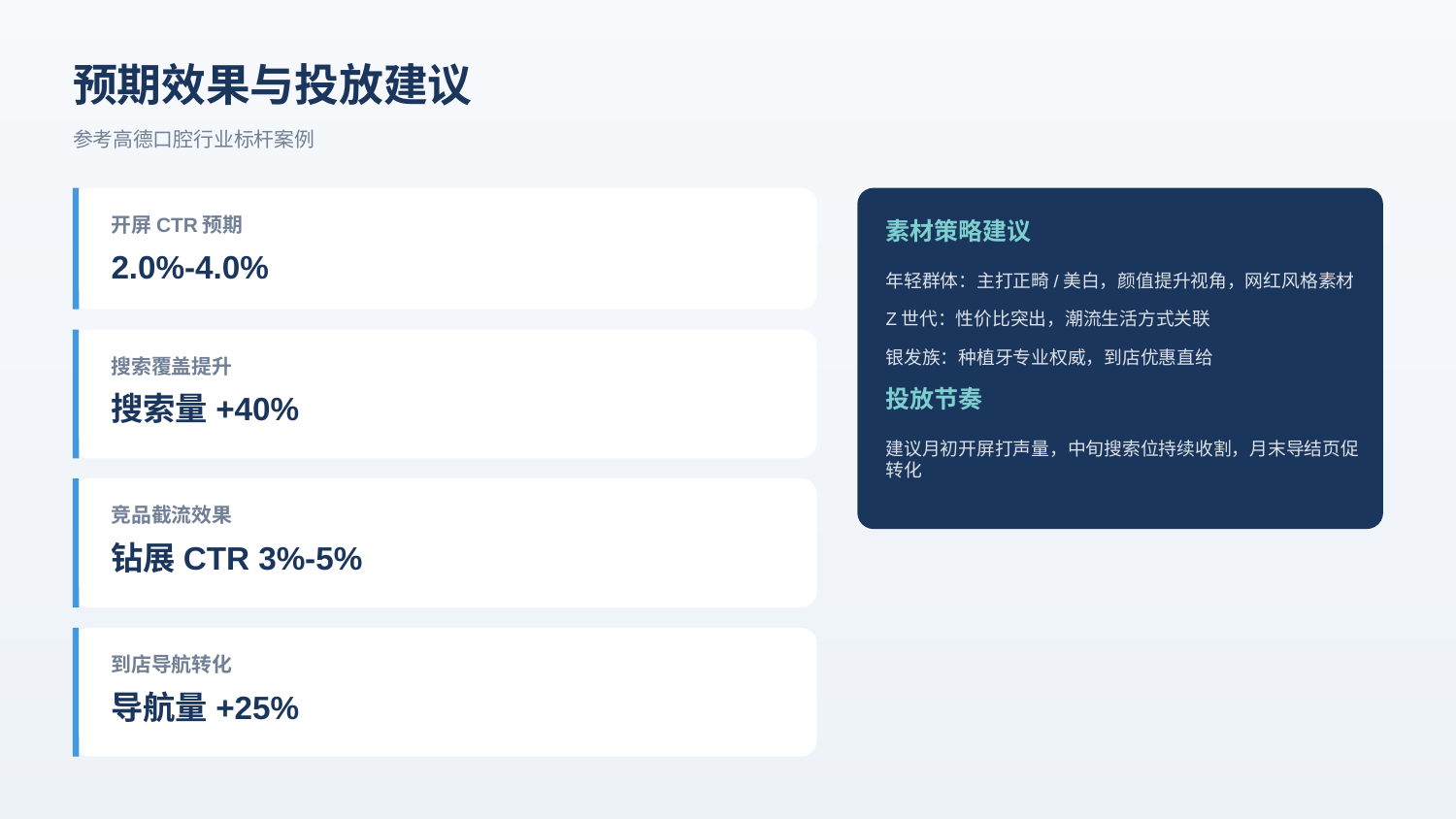

预期效果与投放建议
参考高德口腔行业标杆案例

开屏CTR预期
素材策略建议
2.0%-4.0%
年轻群体：主打正畸/美白，颜值提升视角，网红风格素材
Z世代：性价比突出，潮流生活方式关联

银发族：种植牙专业权威，到店优惠直给
搜索覆盖提升
投放节奏
搜索量+40%
建议月初开屏打声量，中旬搜索位持续收割，月末导结页促转化

竞品截流效果
钻展CTR 3%-5%

到店导航转化
导航量+25%